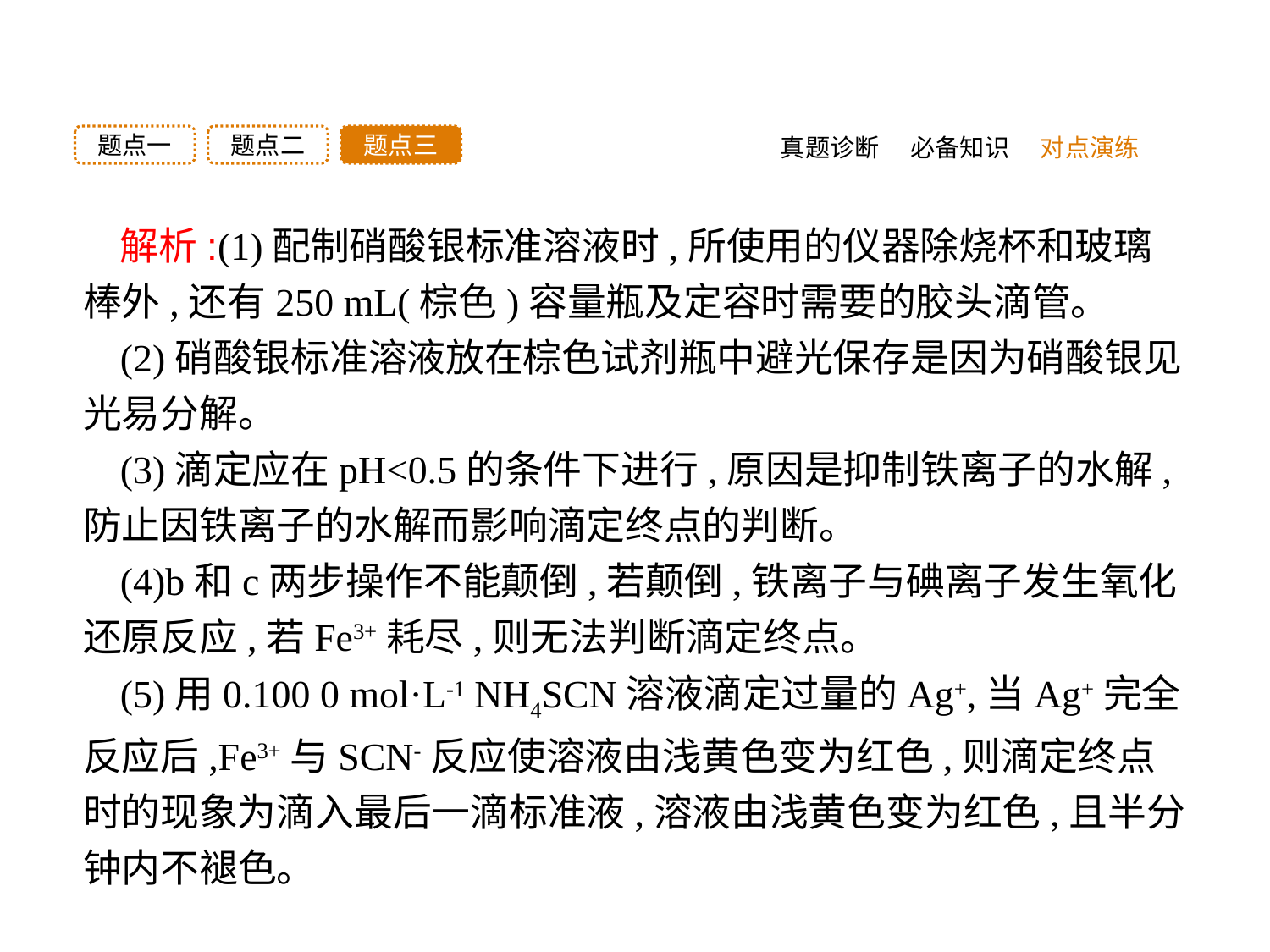

题点三
题点二
题点一
真题诊断
必备知识
对点演练
解析:(1)配制硝酸银标准溶液时,所使用的仪器除烧杯和玻璃棒外,还有250 mL(棕色)容量瓶及定容时需要的胶头滴管。
(2)硝酸银标准溶液放在棕色试剂瓶中避光保存是因为硝酸银见光易分解。
(3)滴定应在pH<0.5的条件下进行,原因是抑制铁离子的水解,防止因铁离子的水解而影响滴定终点的判断。
(4)b和c两步操作不能颠倒,若颠倒,铁离子与碘离子发生氧化还原反应,若Fe3+耗尽,则无法判断滴定终点。
(5)用0.100 0 mol·L-1 NH4SCN溶液滴定过量的Ag+,当Ag+完全反应后,Fe3+与SCN-反应使溶液由浅黄色变为红色,则滴定终点时的现象为滴入最后一滴标准液,溶液由浅黄色变为红色,且半分钟内不褪色。